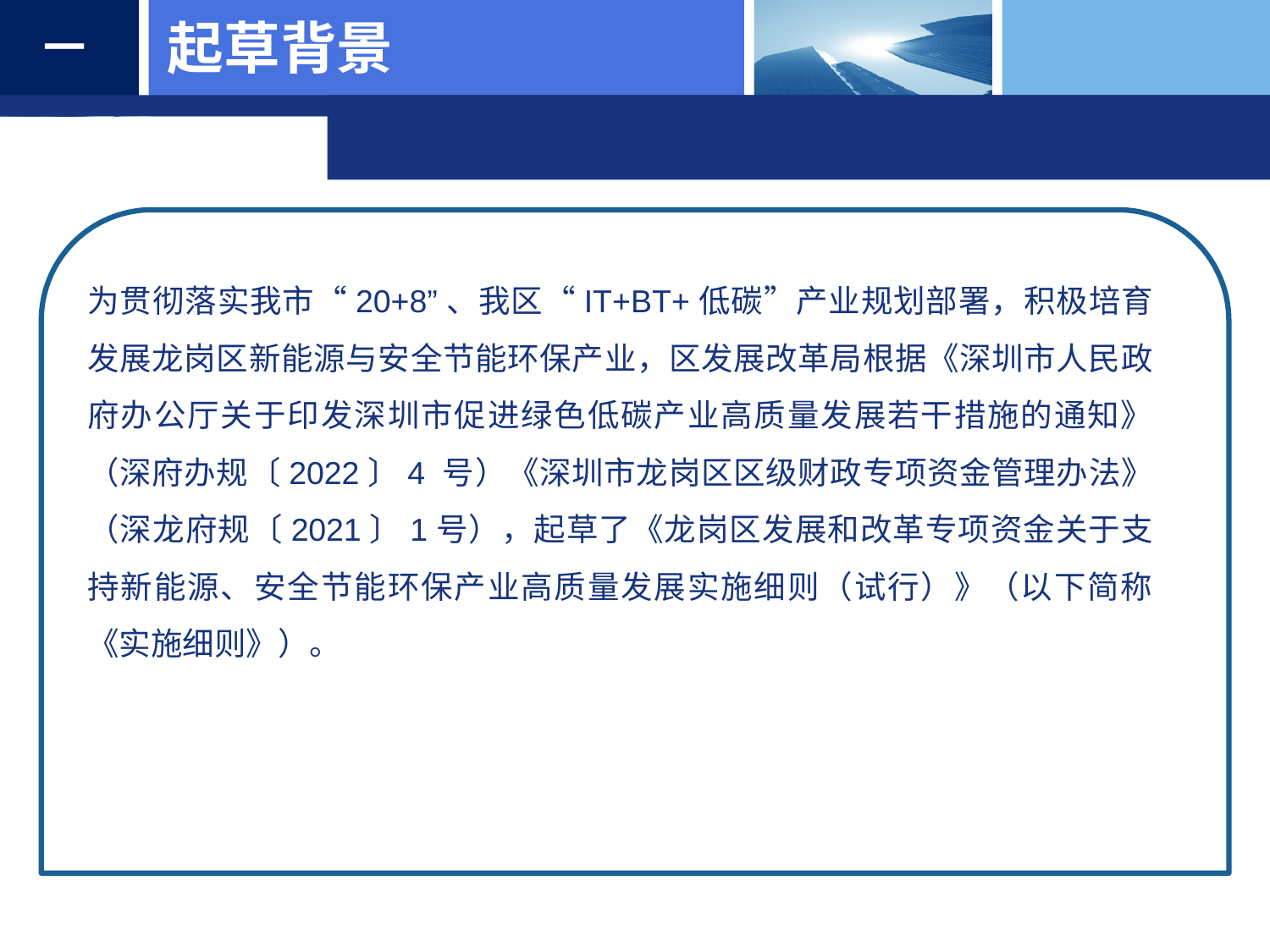

起草背景
一

为贯彻落实我市“20+8”、我区“IT+BT+低碳”产业规划部署，积极培育发展龙岗区新能源与安全节能环保产业，区发展改革局根据《深圳市人民政府办公厅关于印发深圳市促进绿色低碳产业高质量发展若干措施的通知》（深府办规〔2022〕4 号）《深圳市龙岗区区级财政专项资金管理办法》（深龙府规〔2021〕1号），起草了《龙岗区发展和改革专项资金关于支持新能源、安全节能环保产业高质量发展实施细则（试行）》（以下简称《实施细则》）。

3